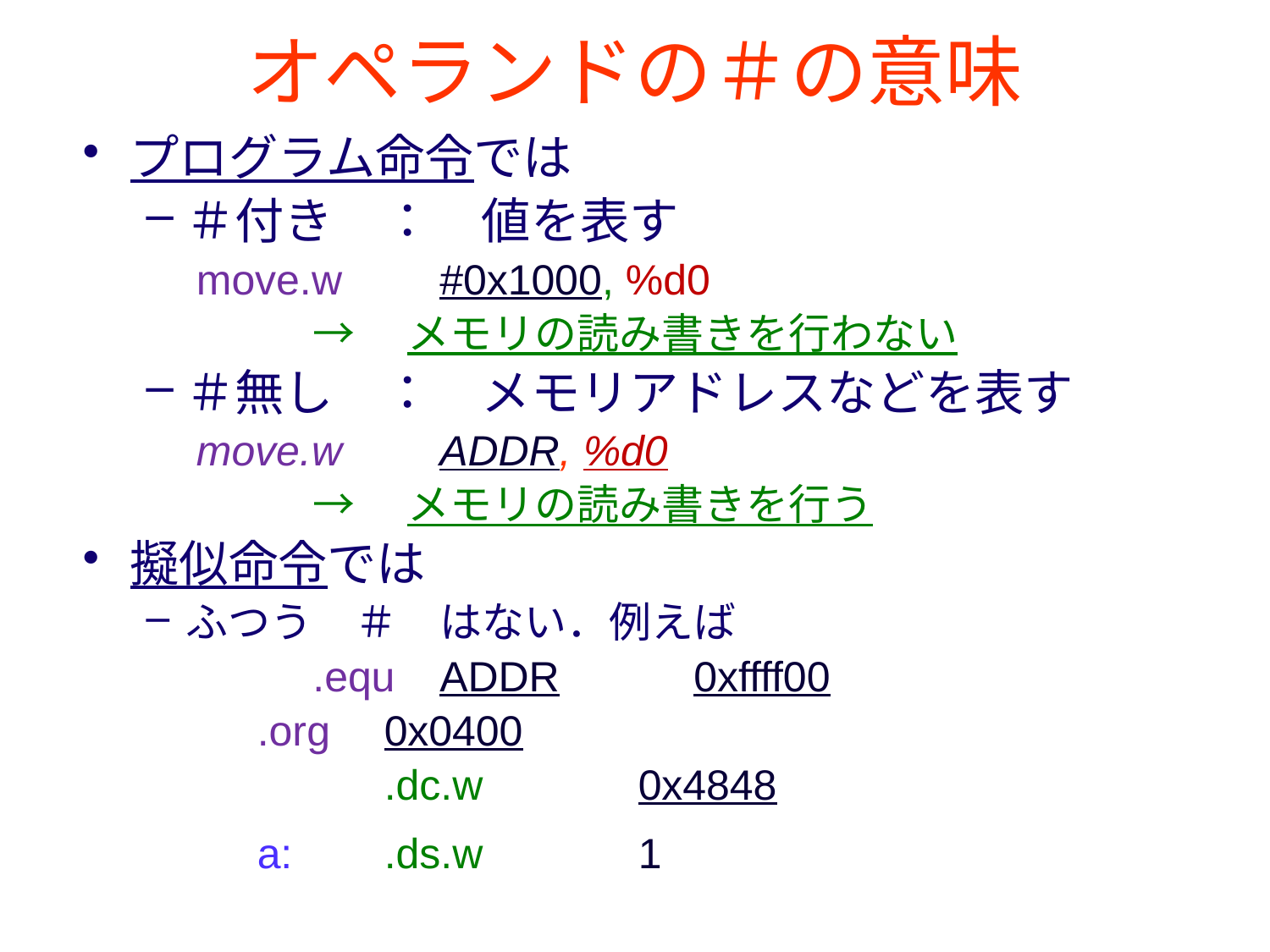

# オペランドの＃の意味
プログラム命令では
＃付き　：　値を表す
	 move.w 	#0x1000, %d0
		→　メモリの読み書きを行わない
＃無し　：　メモリアドレスなどを表す
	 move.w 	ADDR, %d0
		→　メモリの読み書きを行う
擬似命令では
ふつう　＃　はない．例えば
		.equ	ADDR 	0xffff00
		.org	0x0400
			.dc.w 		0x4848
		a:	.ds.w		1